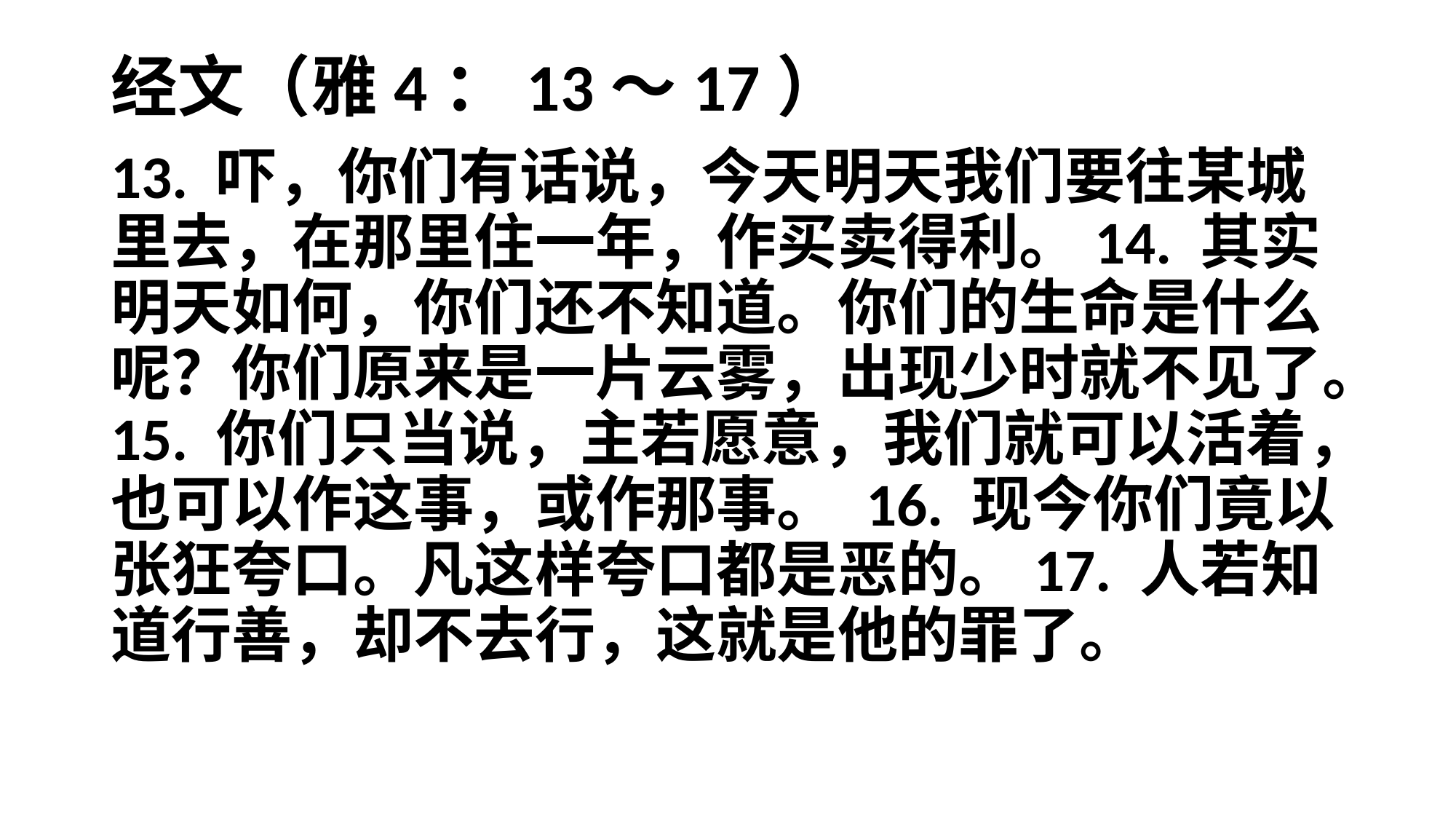

# 经文（雅4：13～17）
13. 吓，你们有话说，今天明天我们要往某城里去，在那里住一年，作买卖得利。14. 其实明天如何，你们还不知道。你们的生命是什么呢？你们原来是一片云雾，出现少时就不见了。15. 你们只当说，主若愿意，我们就可以活着，也可以作这事，或作那事。 16. 现今你们竟以张狂夸口。凡这样夸口都是恶的。17. 人若知道行善，却不去行，这就是他的罪了。